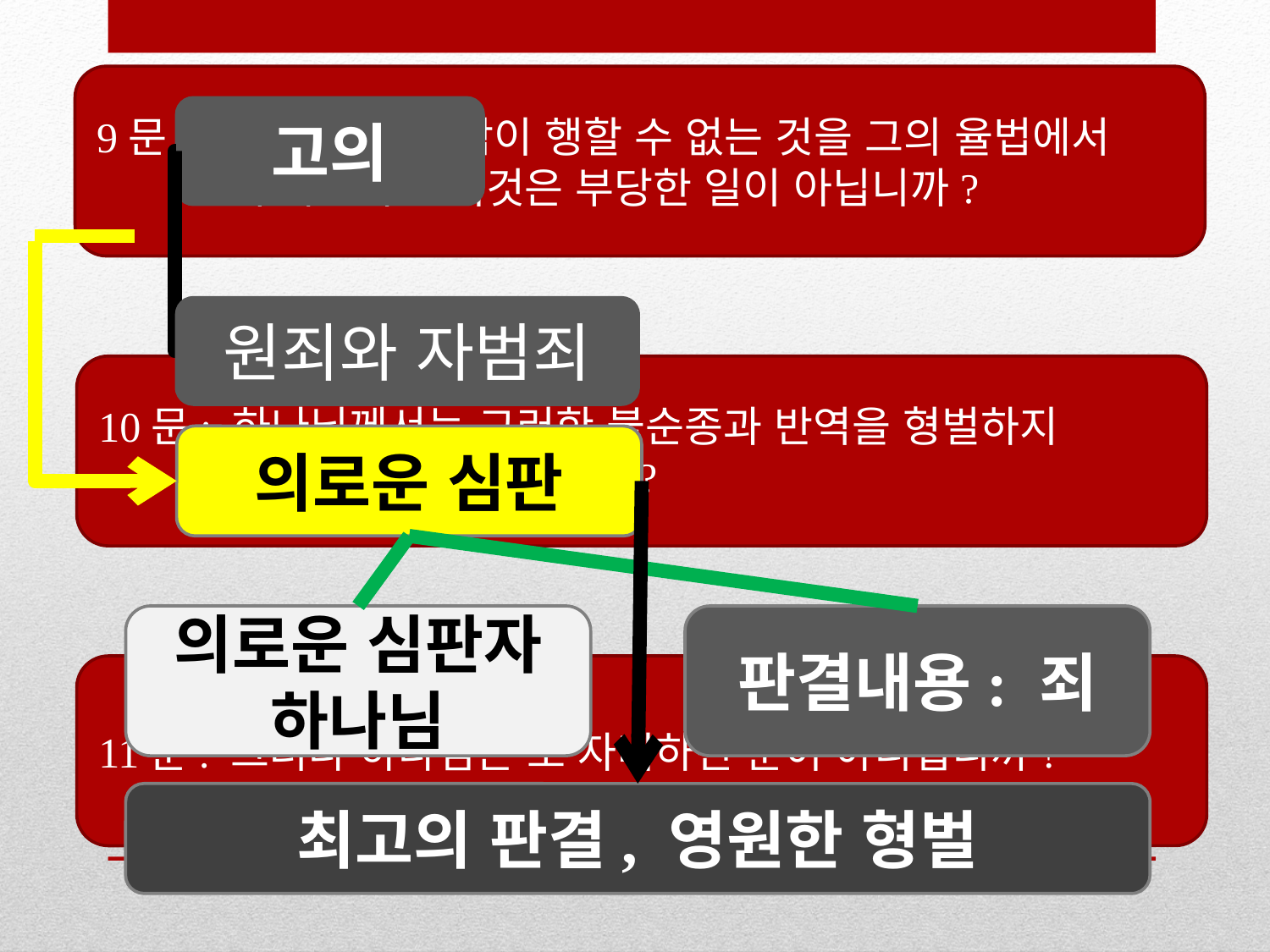

9문: 하나님께서 사람이 행할 수 없는 것을 그의 율법에서
        요구하신다면 이것은 부당한 일이 아닙니까?
고의
원죄와 자범죄
10문: 하나님께서는 그러한 불순종과 반역을 형벌하지
          않고 지나치시겠습니까?
의로운 심판
의로운 심판자 하나님
판결내용: 죄
# 9~11문: 하나님! 저 질문 있어요.!
11문: 그러나 하나님은 또 자비하신 분이 아니십니까?
최고의 판결, 영원한 형벌